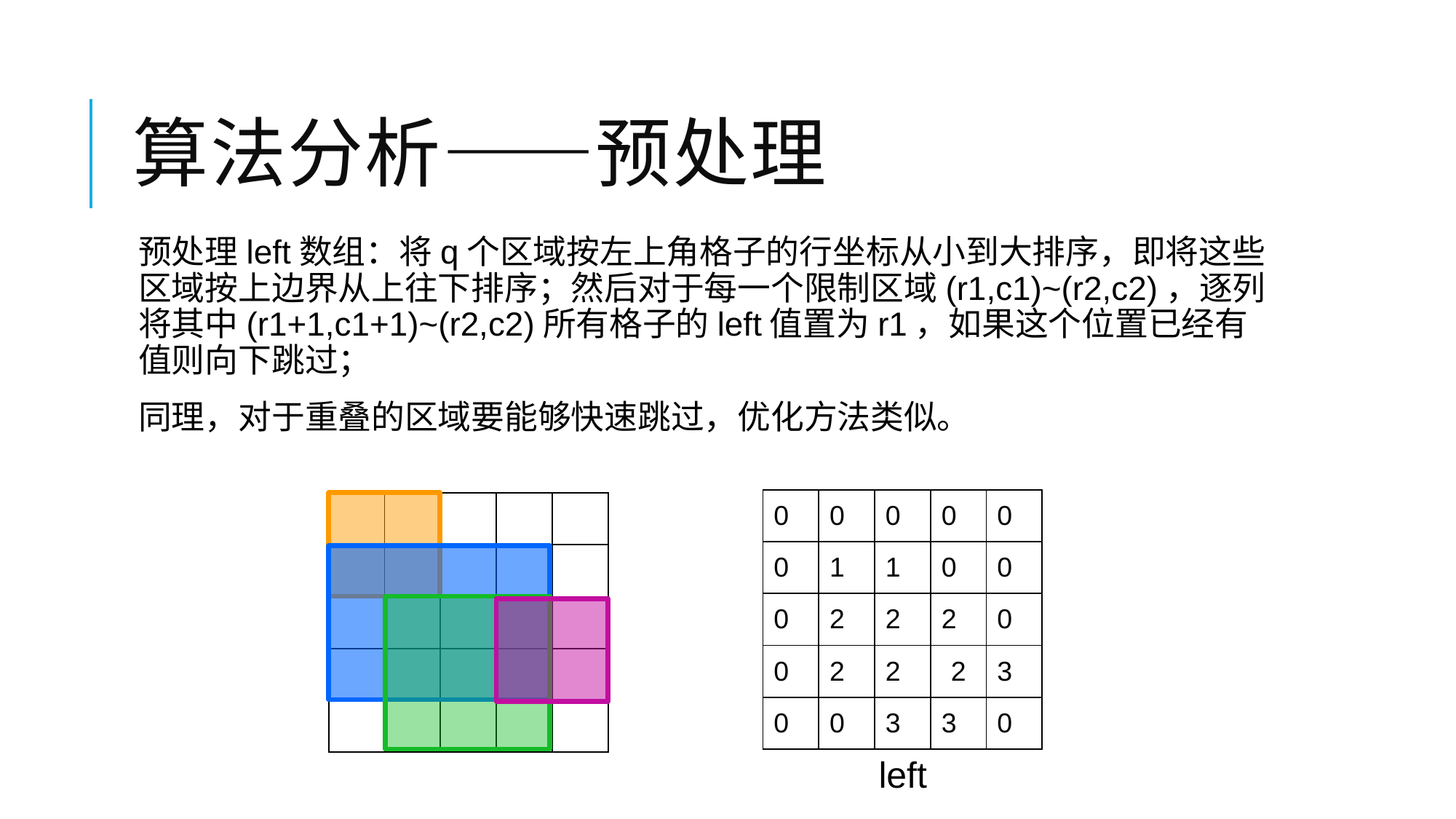

# 算法分析——预处理
预处理left数组：将q个区域按左上角格子的行坐标从小到大排序，即将这些区域按上边界从上往下排序；然后对于每一个限制区域(r1,c1)~(r2,c2)，逐列将其中(r1+1,c1+1)~(r2,c2)所有格子的left值置为r1，如果这个位置已经有值则向下跳过；
同理，对于重叠的区域要能够快速跳过，优化方法类似。
| 0 | 0 | 0 | 0 | 0 |
| --- | --- | --- | --- | --- |
| 0 | 1 | 1 | 0 | 0 |
| 0 | 2 | 2 | 2 | 0 |
| 0 | 2 | 2 | 2 | 3 |
| 0 | 0 | 3 | 3 | 0 |
|  |  |  |  |  |
| --- | --- | --- | --- | --- |
|  |  |  |  |  |
|  |  |  |  |  |
|  |  |  |  |  |
|  |  |  |  |  |

left